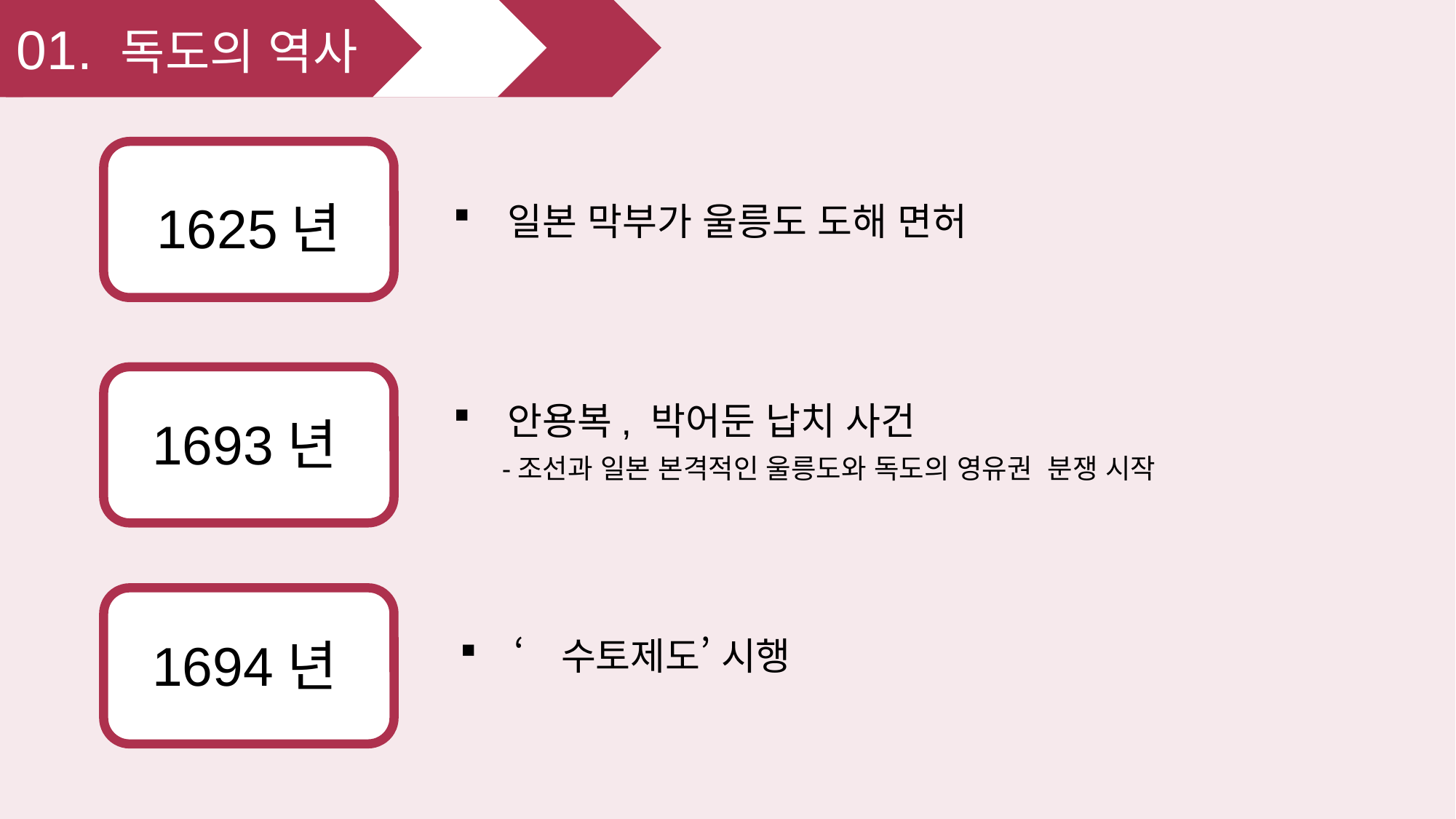

01. 독도의 역사

1625년

일본 막부가 울릉도 도해 면허

  1693년

안용복, 박어둔 납치 사건

-조선과 일본 본격적인 울릉도와 독도의 영유권  분쟁 시작

  1694년

‘수토제도’ 시행